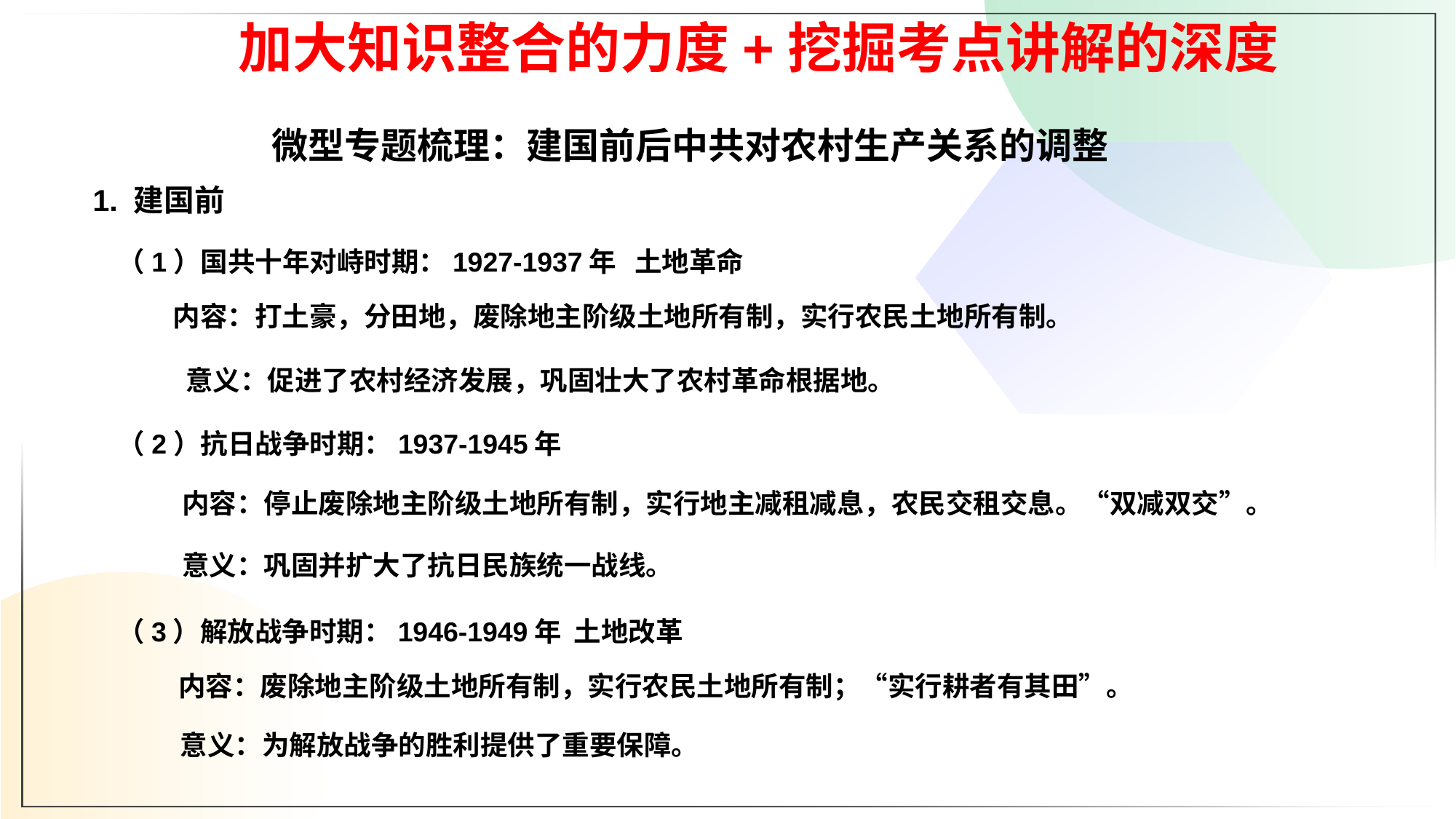

加大知识整合的力度+挖掘考点讲解的深度
微型专题梳理：建国前后中共对农村生产关系的调整
1. 建国前
（1）国共十年对峙时期：1927-1937年   土地革命
  内容：打土豪，分田地，废除地主阶级土地所有制，实行农民土地所有制。
 意义：促进了农村经济发展，巩固壮大了农村革命根据地。
（2）抗日战争时期：1937-1945年
内容：停止废除地主阶级土地所有制，实行地主减租减息，农民交租交息。“双减双交”。
意义：巩固并扩大了抗日民族统一战线。
（3）解放战争时期：1946-1949年  土地改革
内容：废除地主阶级土地所有制，实行农民土地所有制；“实行耕者有其田”。
意义：为解放战争的胜利提供了重要保障。